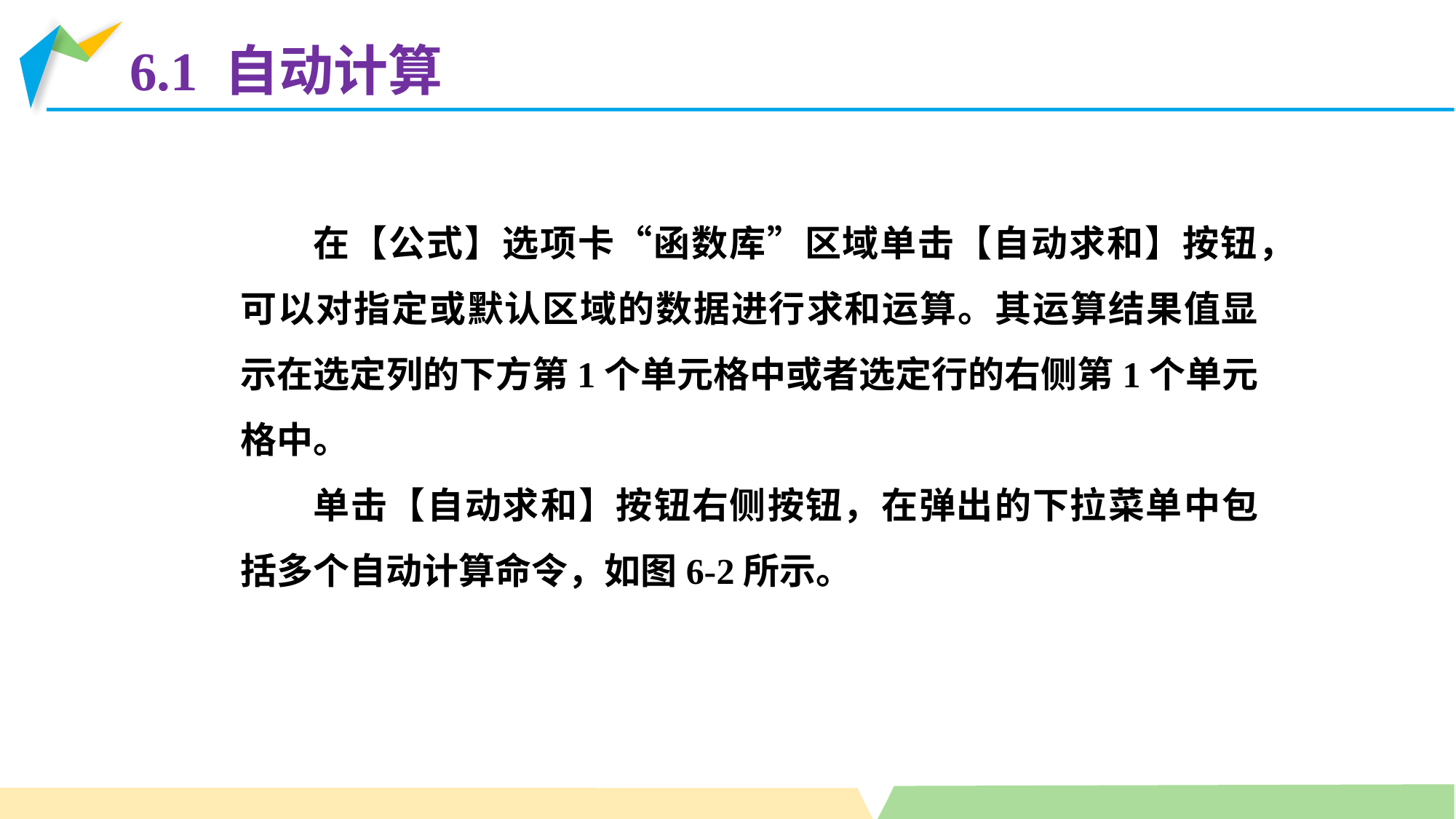

6.1 自动计算
在【公式】选项卡“函数库”区域单击【自动求和】按钮，可以对指定或默认区域的数据进行求和运算。其运算结果值显示在选定列的下方第1个单元格中或者选定行的右侧第1个单元格中。
单击【自动求和】按钮右侧按钮，在弹出的下拉菜单中包括多个自动计算命令，如图6-2所示。